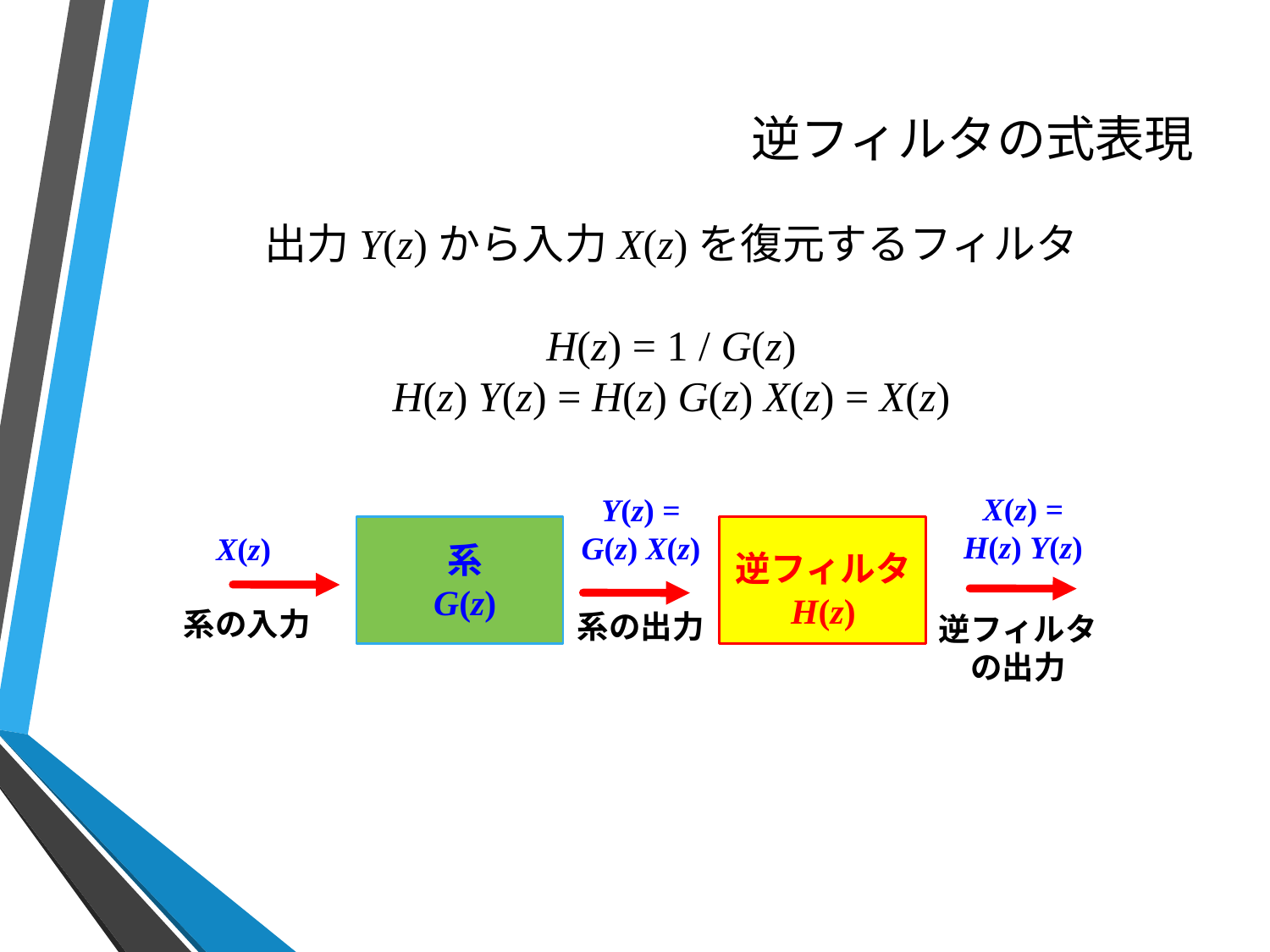

# 逆フィルタの式表現
出力Y(z)から入力X(z)を復元するフィルタ

H(z) = 1 / G(z)
H(z) Y(z) = H(z) G(z) X(z) = X(z)
X(z) =
H(z) Y(z)
Y(z) =
G(z) X(z)

X(z)
系
G(z)
逆フィルタ
H(z)
系の入力
系の出力
逆フィルタの出力